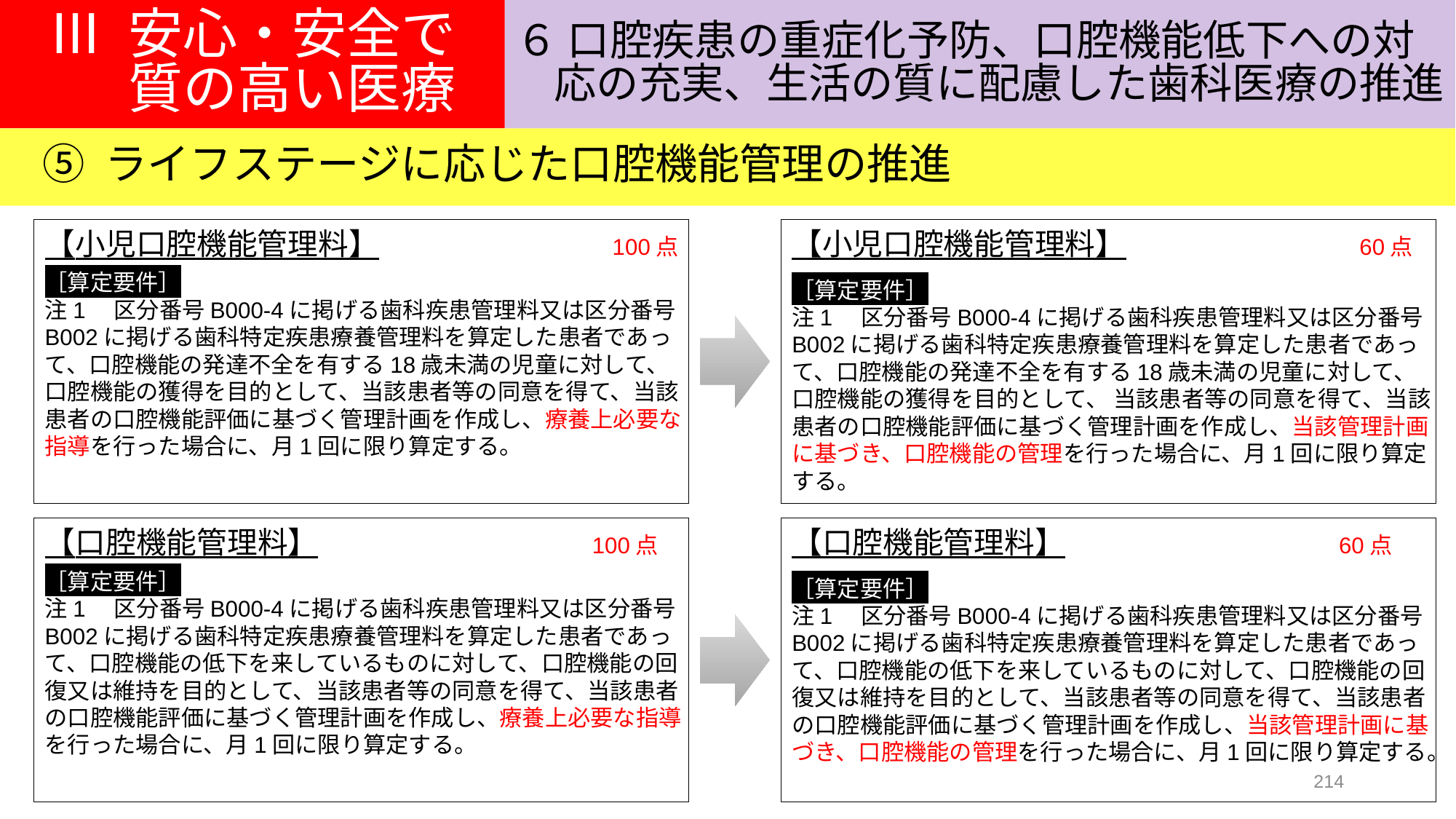

Ⅲ 安心・安全で
質の高い医療
６ 口腔疾患の重症化予防、口腔機能低下への対
応の充実、生活の質に配慮した歯科医療の推進
⑤ ライフステージに応じた口腔機能管理の推進
【小児口腔機能管理料】　　　　　　　  100点

［算定要件］
注1　区分番号B000-4に掲げる歯科疾患管理料又は区分番号 B002に掲げる歯科特定疾患療養管理料を算定した患者であって、口腔機能の発達不全を有する18歳未満の児童に対して、口腔機能の獲得を目的として、当該患者等の同意を得て、当該 患者の口腔機能評価に基づく管理計画を作成し、療養上必要な指導を行った場合に、月1回に限り算定する。

【小児口腔機能管理料】　　　　　　　  60点

［算定要件］
注1　区分番号B000-4に掲げる歯科疾患管理料又は区分番号 B002に掲げる歯科特定疾患療養管理料を算定した患者であって、口腔機能の発達不全を有する18歳未満の児童に対して、口腔機能の獲得を目的として、 当該患者等の同意を得て、当該患者の口腔機能評価に基づく管理計画を作成し、当該管理計画に基づき、口腔機能の管理を行った場合に、月1回に限り算定する。

【口腔機能管理料】　　　　　　　        100点

［算定要件］
注1　区分番号B000-4に掲げる歯科疾患管理料又は区分番号 B002に掲げる歯科特定疾患療養管理料を算定した患者であって、口腔機能の低下を来しているものに対して、口腔機能の回復又は維持を目的として、当該患者等の同意を得て、当該患者の口腔機能評価に基づく管理計画を作成し、療養上必要な指導を行った場合に、月1回に限り算定する。

【口腔機能管理料】　　　　　　　        60点

［算定要件］
注1　区分番号B000-4に掲げる歯科疾患管理料又は区分番号 B002に掲げる歯科特定疾患療養管理料を算定した患者であって、口腔機能の低下を来しているものに対して、口腔機能の回復又は維持を目的として、当該患者等の同意を得て、当該患者の口腔機能評価に基づく管理計画を作成し、当該管理計画に基づき、口腔機能の管理を行った場合に、月1回に限り算定する。

214